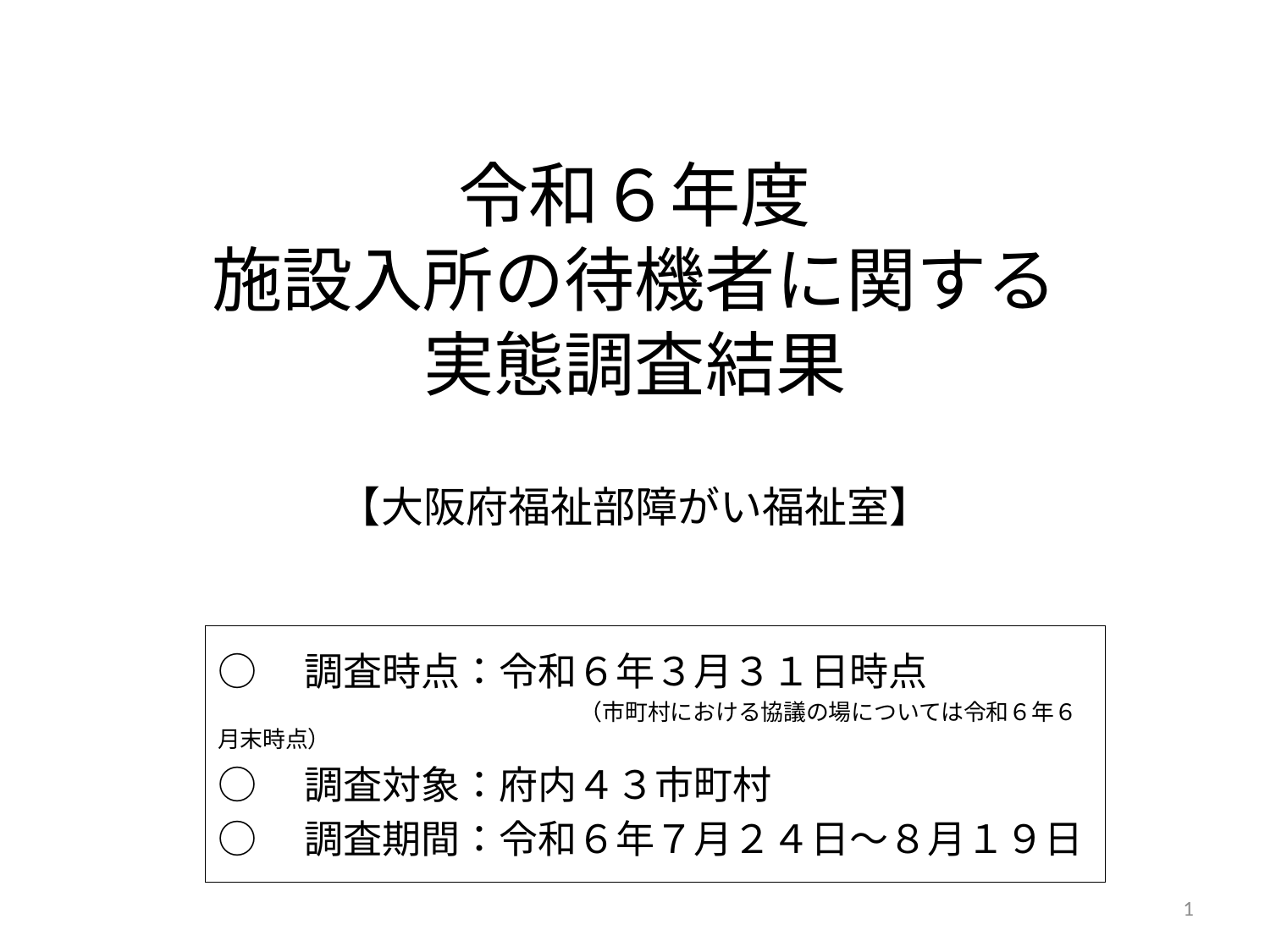

# 令和６年度 施設入所の待機者に関する 実態調査結果 【大阪府福祉部障がい福祉室】
○　調査時点：令和６年３月３１日時点
　　　　　　　　　　　　　　　　（市町村における協議の場については令和６年６月末時点）
○　調査対象：府内４３市町村
○　調査期間：令和６年７月２４日～８月１９日
1